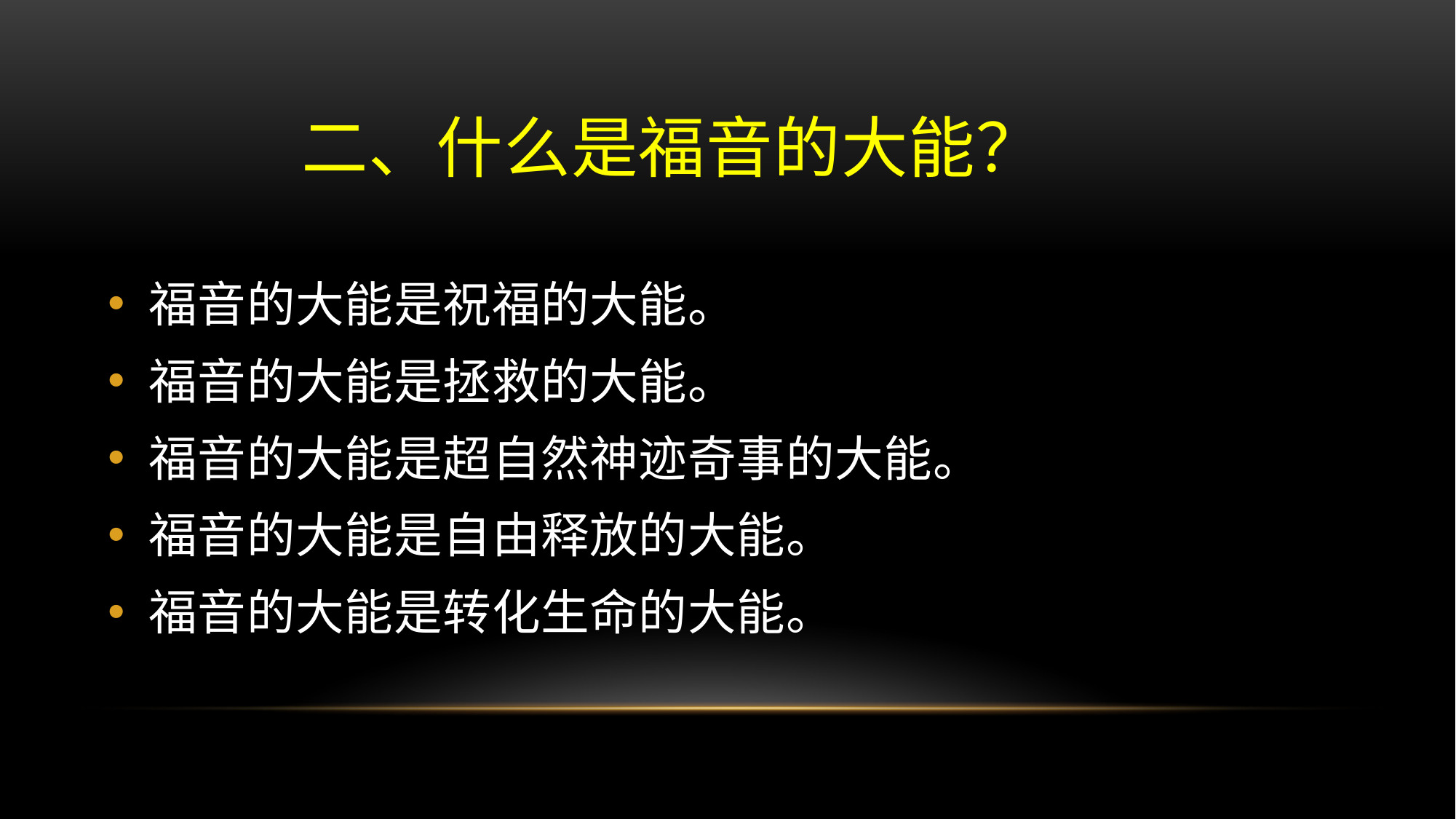

# 二、什么是福音的大能？

福音的大能是祝福的大能。
福音的大能是拯救的大能。
福音的大能是超自然神迹奇事的大能。
福音的大能是自由释放的大能。
福音的大能是转化生命的大能。